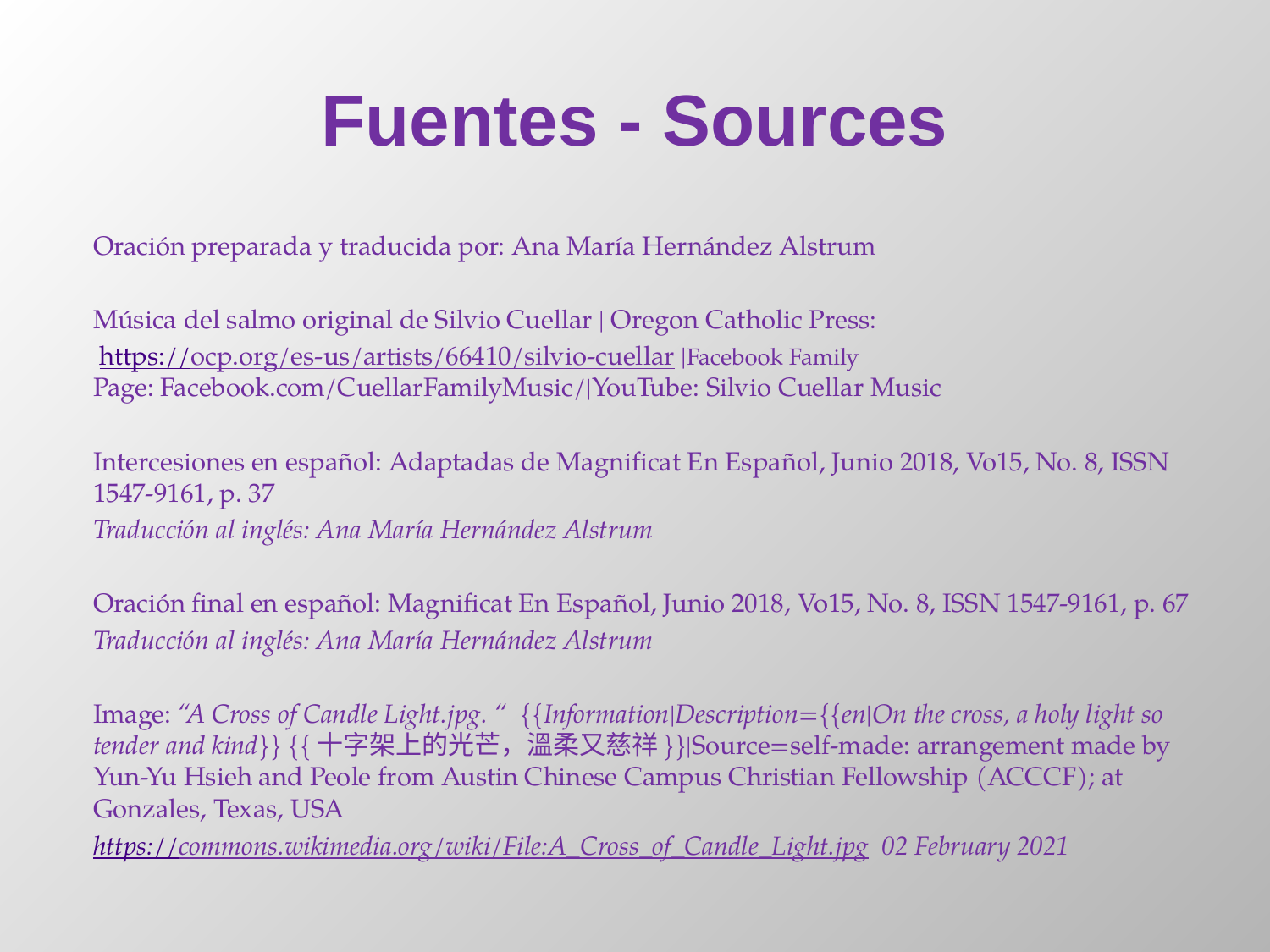

# Fuentes - Sources
Oración preparada y traducida por: Ana María Hernández Alstrum

Música del salmo original de Silvio Cuellar | Oregon Catholic Press:
 https://ocp.org/es-us/artists/66410/silvio-cuellar |Facebook Family Page: Facebook.com/CuellarFamilyMusic/|YouTube: Silvio Cuellar Music

Intercesiones en español: Adaptadas de Magnificat En Español, Junio 2018, Vo15, No. 8, ISSN 1547-9161, p. 37
Traducción al inglés: Ana María Hernández Alstrum

Oración final en español: Magnificat En Español, Junio 2018, Vo15, No. 8, ISSN 1547-9161, p. 67
Traducción al inglés: Ana María Hernández Alstrum

Image: “A Cross of Candle Light.jpg. “  {{Information|Description={{en|On the cross, a holy light so tender and kind}} {{十字架上的光芒，溫柔又慈祥}}|Source=self-made: arrangement made by Yun-Yu Hsieh and Peole from Austin Chinese Campus Christian Fellowship (ACCCF); at Gonzales, Texas, USA
https://commons.wikimedia.org/wiki/File:A_Cross_of_Candle_Light.jpg  02 February 2021